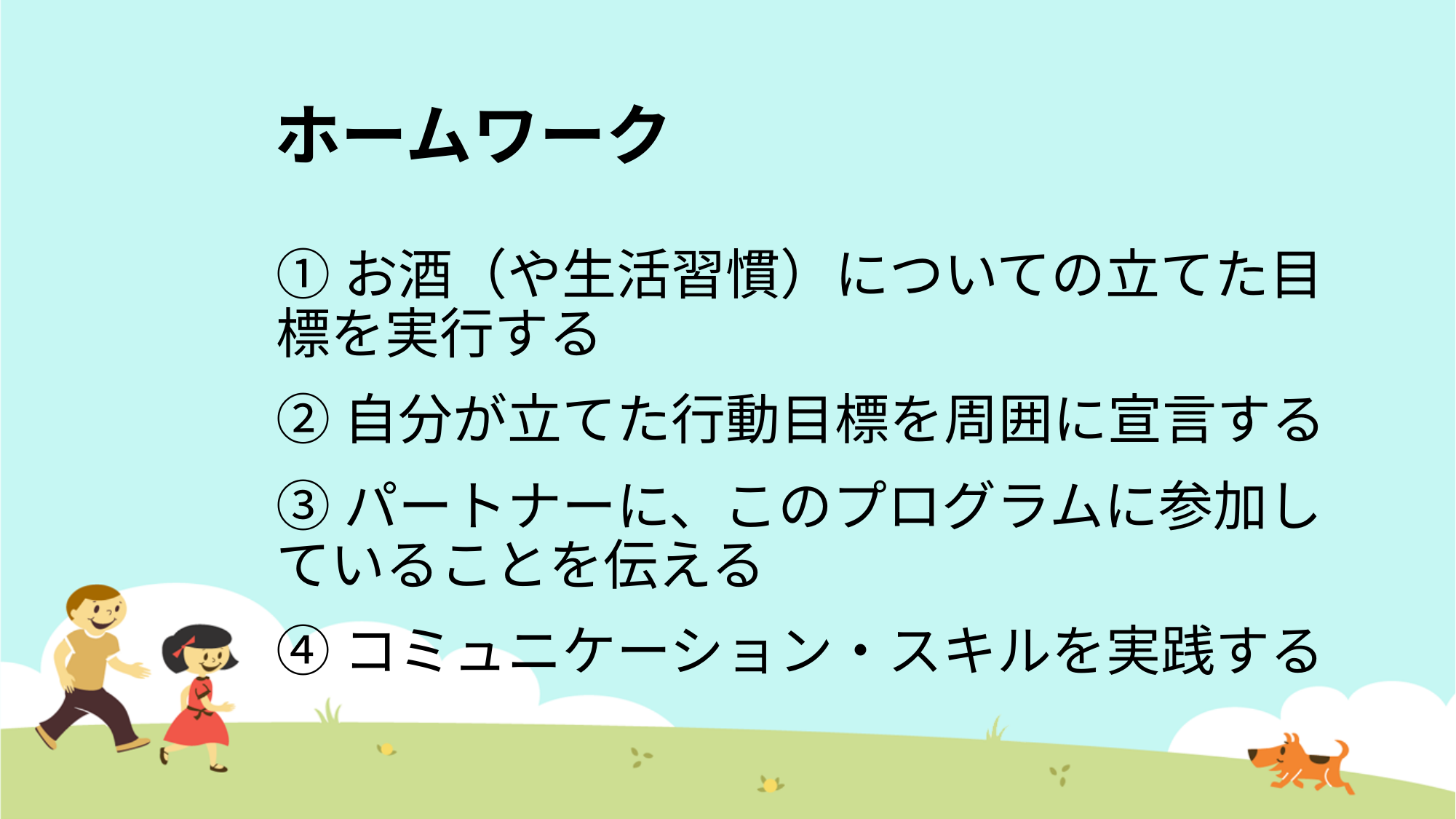

# ホームワーク
①お酒（や生活習慣）についての立てた目標を実行する
②自分が立てた行動目標を周囲に宣言する
③パートナーに、このプログラムに参加していることを伝える
④コミュニケーション・スキルを実践する